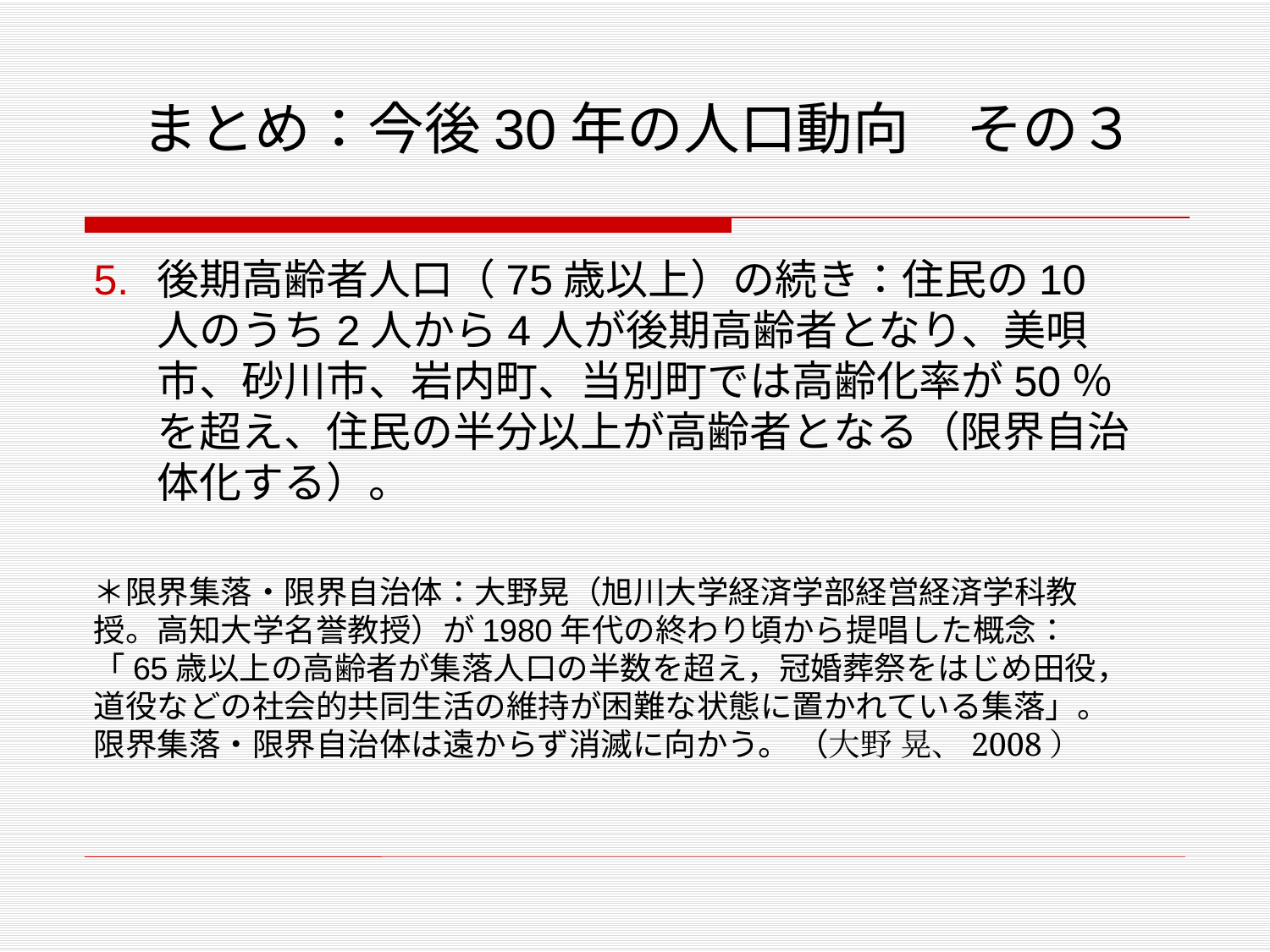

# まとめ：今後30年の人口動向　その３
後期高齢者人口（75歳以上）の続き：住民の10人のうち2人から4人が後期高齢者となり、美唄市、砂川市、岩内町、当別町では高齢化率が50％を超え、住民の半分以上が高齢者となる（限界自治体化する）。

＊限界集落・限界自治体：大野晃（旭川大学経済学部経営経済学科教授。高知大学名誉教授）が1980年代の終わり頃から提唱した概念：「65歳以上の高齢者が集落人口の半数を超え，冠婚葬祭をはじめ田役，道役などの社会的共同生活の維持が困難な状態に置かれている集落」。限界集落・限界自治体は遠からず消滅に向かう。 （大野 晃、2008）